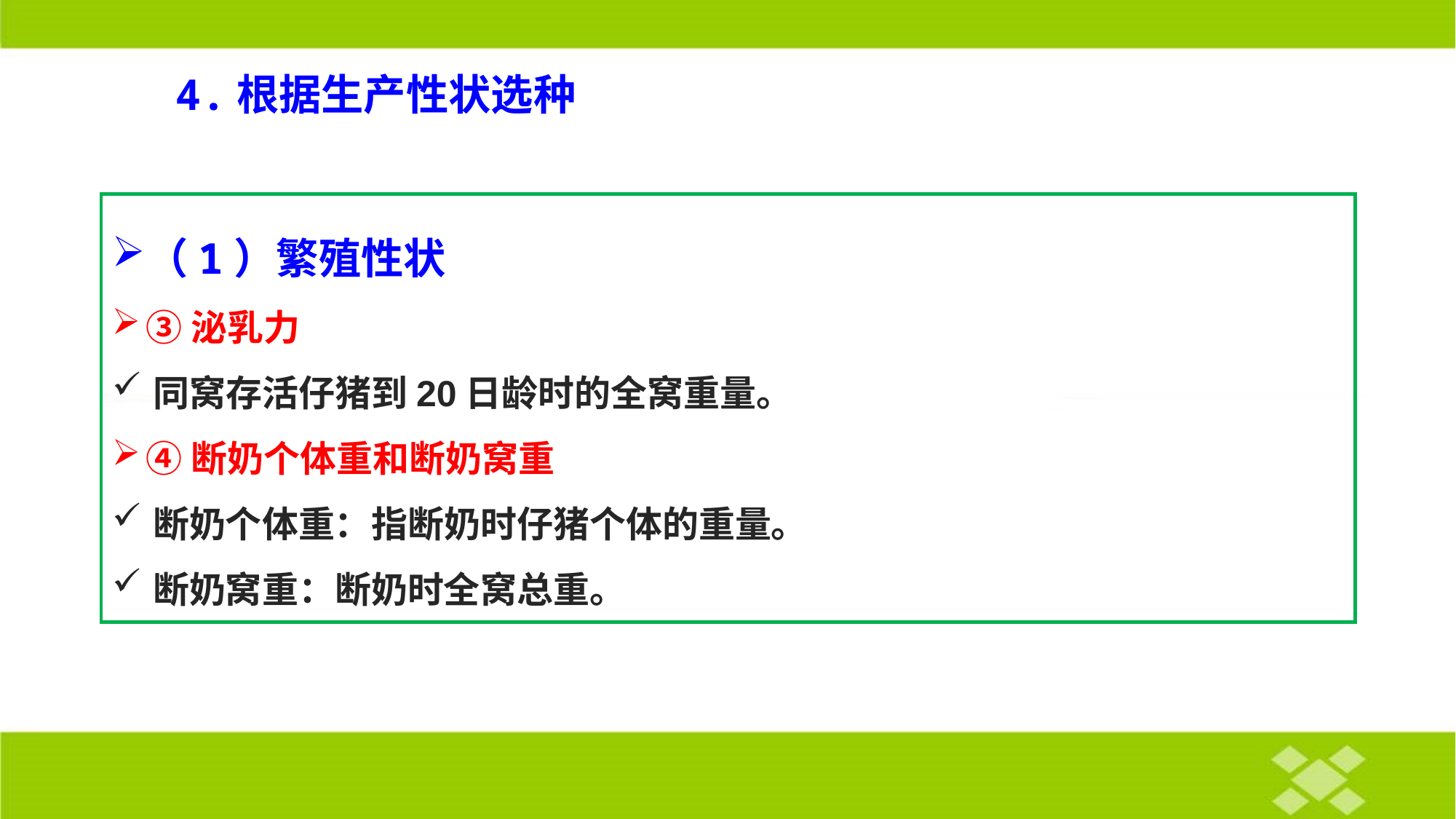

# 4.根据生产性状选种
（1）繁殖性状
③泌乳力
同窝存活仔猪到20日龄时的全窝重量。
④断奶个体重和断奶窝重
断奶个体重：指断奶时仔猪个体的重量。
断奶窝重：断奶时全窝总重。